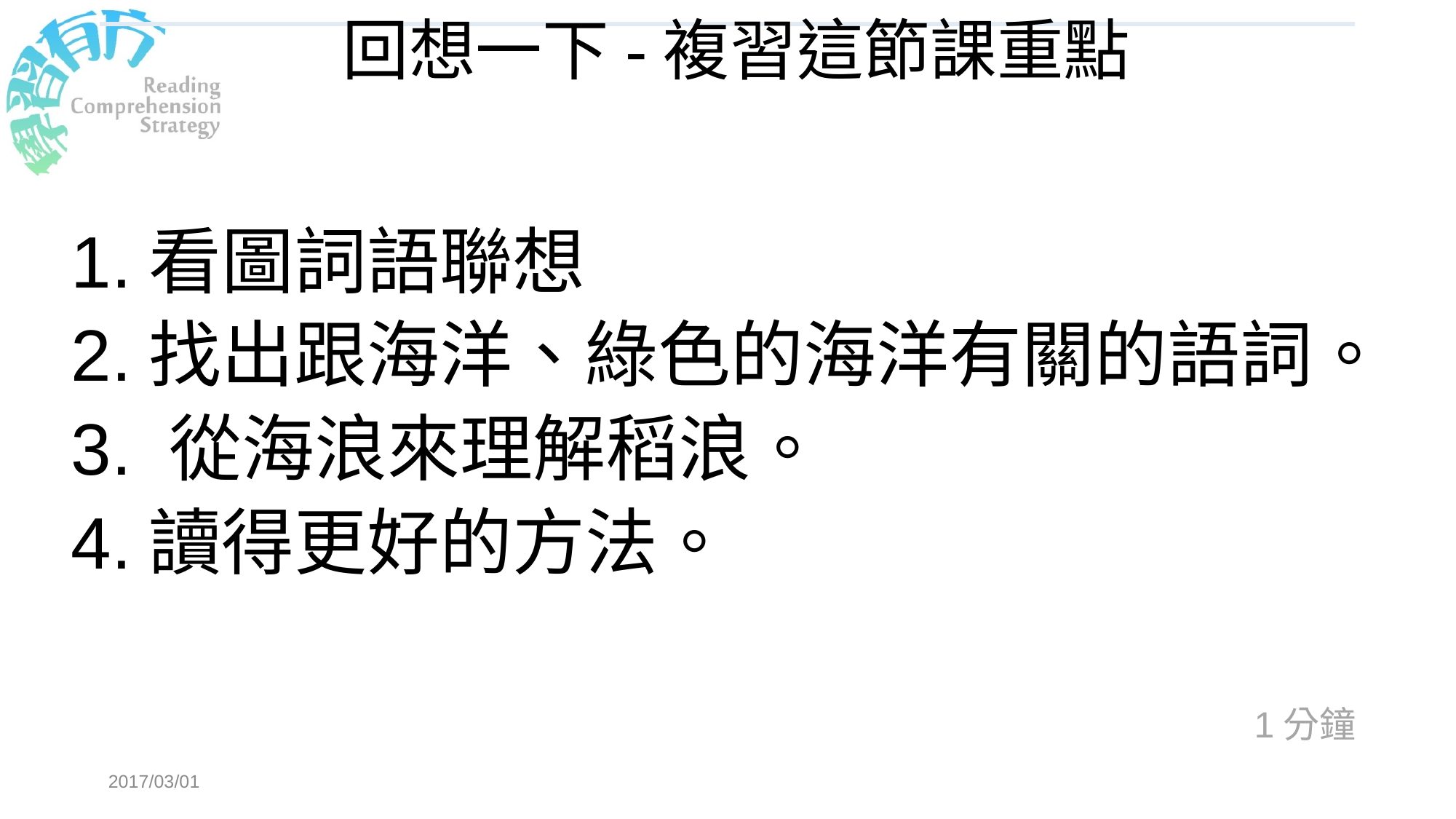

# 回想一下-複習這節課重點
1.看圖詞語聯想
2.找出跟海洋、綠色的海洋有關的語詞。
3. 從海浪來理解稻浪。
4.讀得更好的方法。
1分鐘
2017/03/01